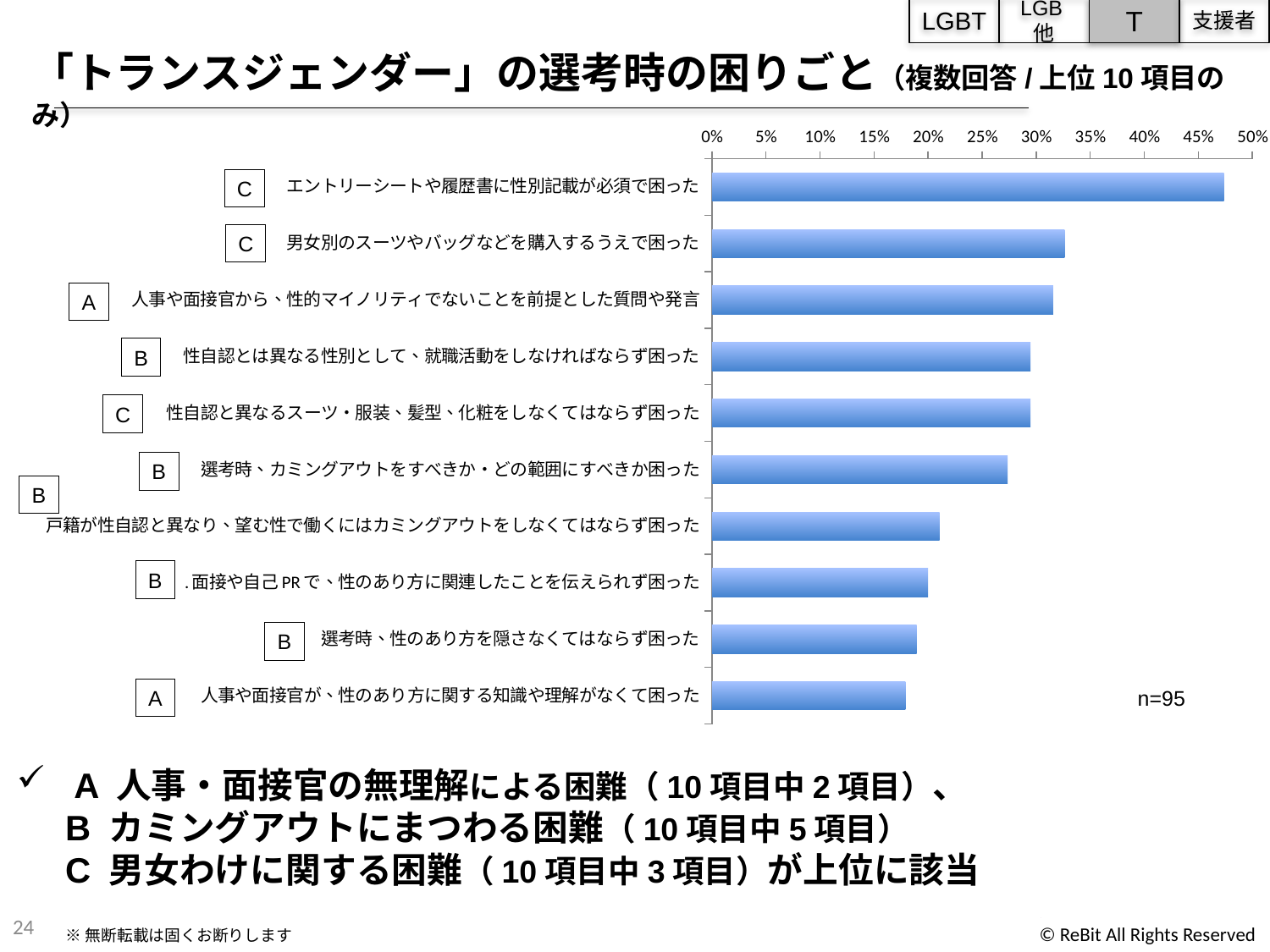

LGBT
LGB他
T
支援者

「トランスジェンダー」の選考時の困りごと（複数回答/上位10項目のみ）

### Chart

| Category |  |
|---|---|
| エントリーシートや履歴書に性別記載が必須で困った | 0.473684210526316 |
| 男女別のスーツやバッグなどを購入するうえで困った | 0.326315789473684 |
| 人事や面接官から、性的マイノリティでないことを前提とした質問や発言 | 0.31578947368421 |
| 性自認とは異なる性別として、就職活動をしなければならず困った | 0.294736842105263 |
| 性自認と異なるスーツ・服装、髪型、化粧をしなくてはならず困った | 0.294736842105263 |
| 選考時、カミングアウトをすべきか・どの範囲にすべきか困った | 0.273684210526316 |
| 戸籍が性自認と異なり、望む性で働くにはカミングアウトをしなくてはならず困った | 0.210526315789474 |
| .面接や自己PRで、性のあり方に関連したことを伝えられず困った | 0.2 |
| 選考時、性のあり方を隠さなくてはならず困った | 0.189473684210526 |
| 人事や面接官が、性のあり方に関する知識や理解がなくて困った | 0.178947368421053 |
C
C
A
B
C
B
B
B
B
A
n=95
 A 人事・面接官の無理解による困難（10項目中2項目）、
     B カミングアウトにまつわる困難（10項目中5項目）
     C 男女わけに関する困難（10項目中3項目）が上位に該当
24